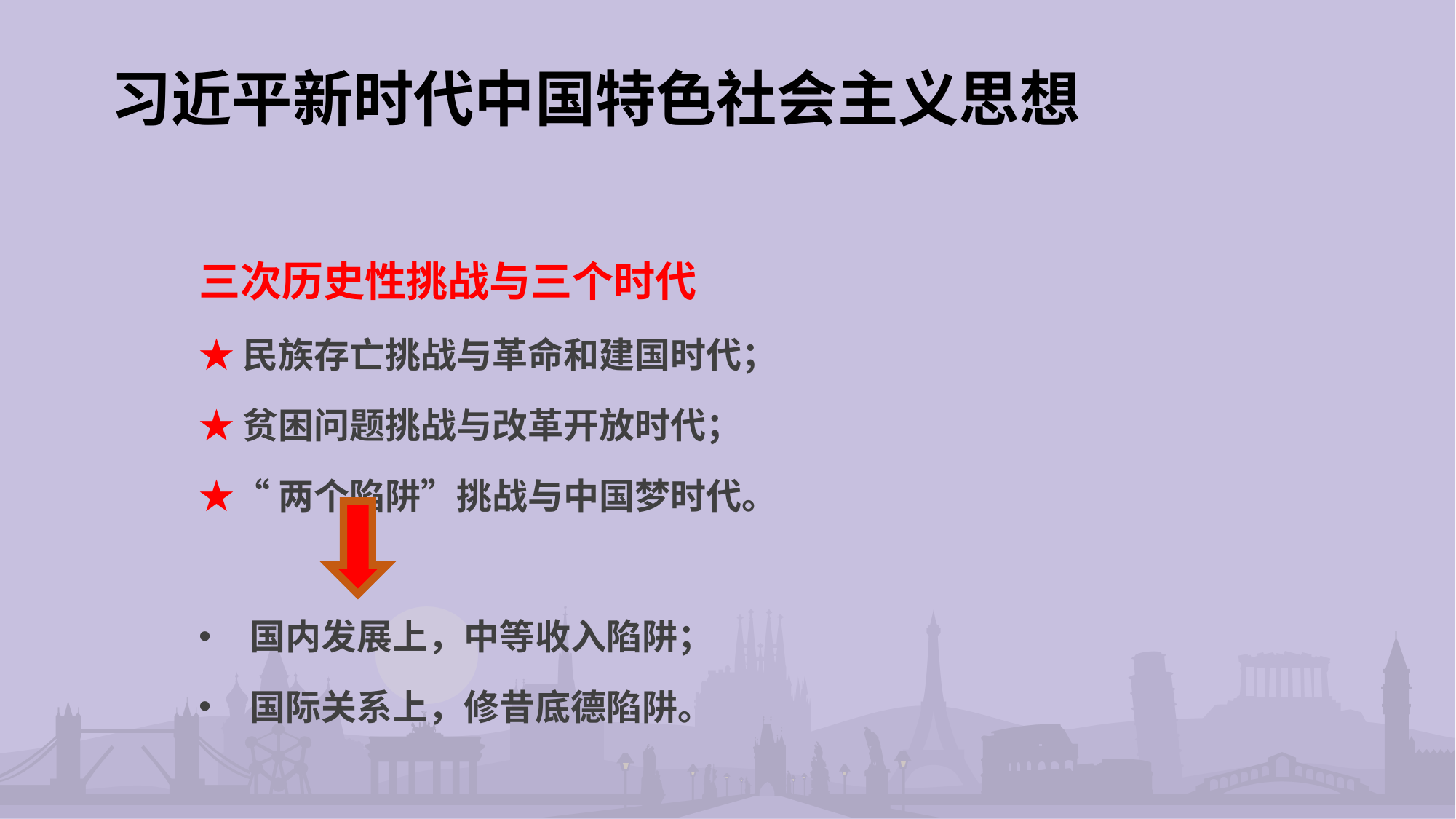

# 习近平新时代中国特色社会主义思想
三次历史性挑战与三个时代
★民族存亡挑战与革命和建国时代；
★贫困问题挑战与改革开放时代；
★“两个陷阱”挑战与中国梦时代。

  国内发展上，中等收入陷阱；
  国际关系上，修昔底德陷阱。